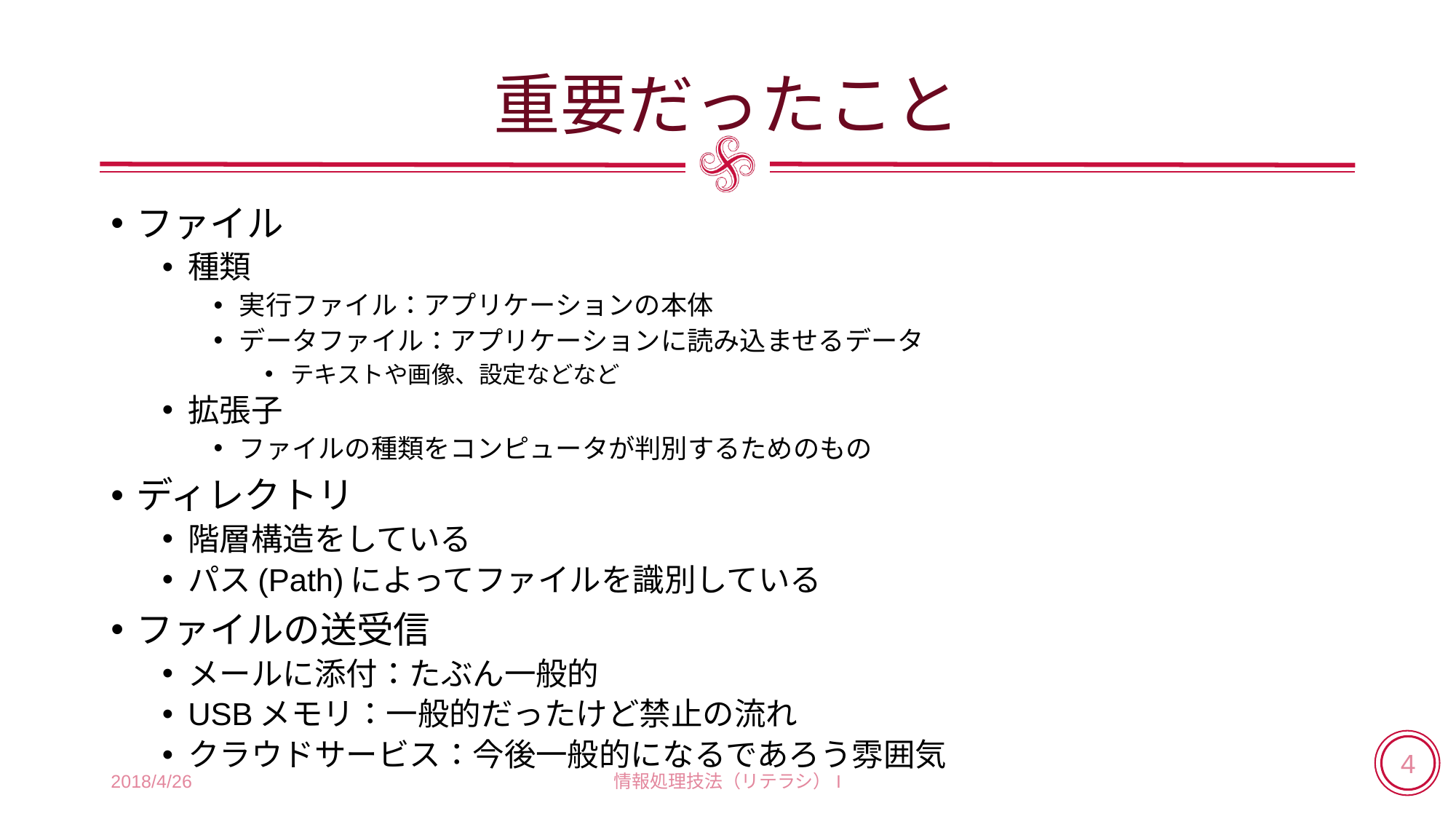

# 重要だったこと
ファイル
種類
実行ファイル：アプリケーションの本体
データファイル：アプリケーションに読み込ませるデータ
テキストや画像、設定などなど
拡張子
ファイルの種類をコンピュータが判別するためのもの
ディレクトリ
階層構造をしている
パス(Path)によってファイルを識別している
ファイルの送受信
メールに添付：たぶん一般的
USBメモリ：一般的だったけど禁止の流れ
クラウドサービス：今後一般的になるであろう雰囲気
2018/4/26
情報処理技法（リテラシ）I